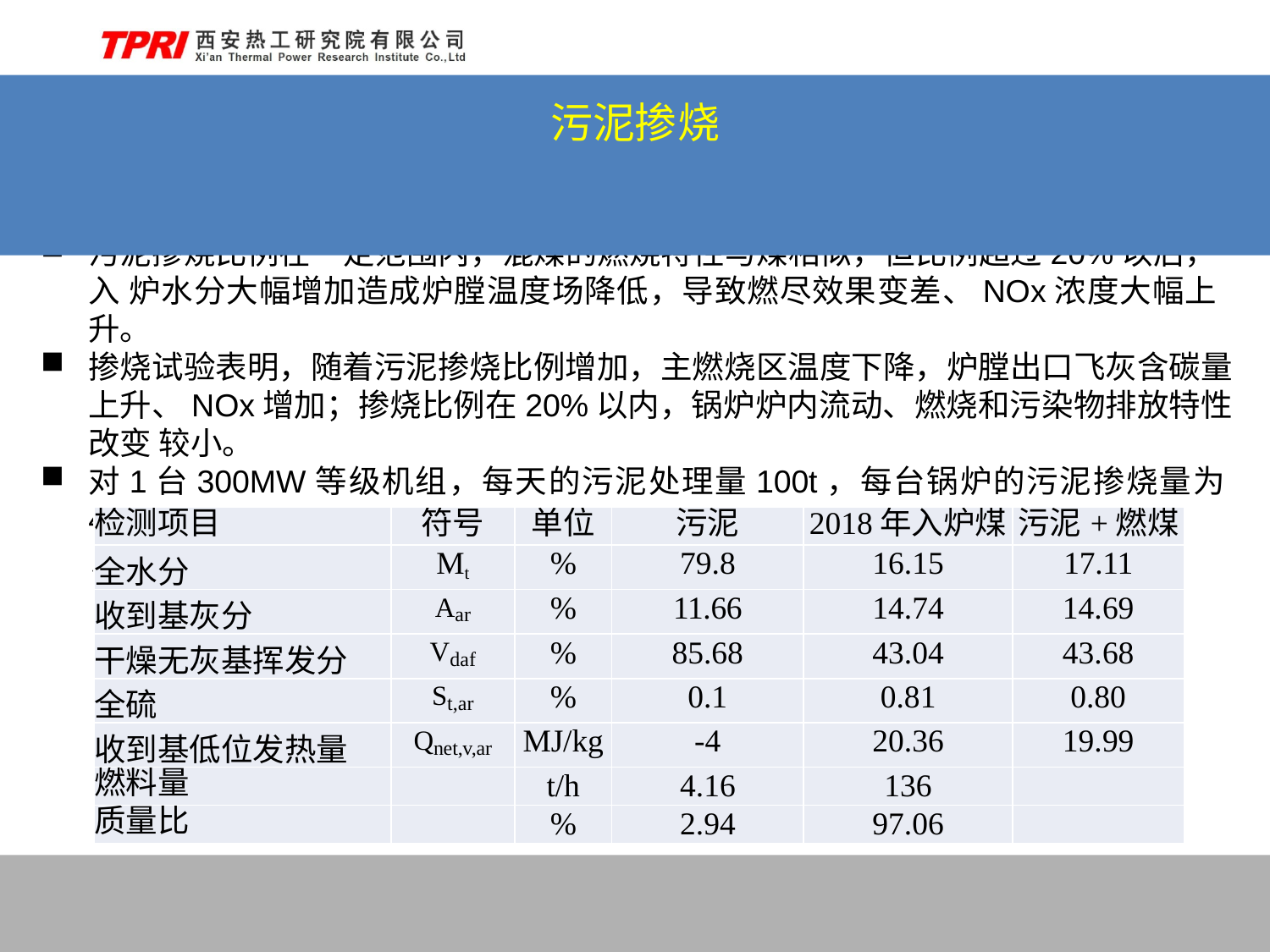

# 污泥掺烧

（1）对锅炉燃烧的影响
污泥掺烧比例在一定范围内，混煤的燃烧特性与煤相似，但比例超过20%以后，入 炉水分大幅增加造成炉膛温度场降低，导致燃尽效果变差、NOx浓度大幅上升。
掺烧试验表明，随着污泥掺烧比例增加，主燃烧区温度下降，炉膛出口飞灰含碳量 上升、NOx增加；掺烧比例在20%以内，锅炉炉内流动、燃烧和污染物排放特性改变 较小。
对1台300MW等级机组，每天的污泥处理量100t，每台锅炉的污泥掺烧量为4.16t/h
，湿污泥仅占入炉煤量的2.94%，掺混后混料的煤质指标与原煤基本无变化。
| 检测项目 | 符号 | 单位 | 污泥 | 2018年入炉煤 | 污泥+燃煤 |
| --- | --- | --- | --- | --- | --- |
| 全水分 | Mt | % | 79.8 | 16.15 | 17.11 |
| 收到基灰分 | Aar | % | 11.66 | 14.74 | 14.69 |
| 干燥无灰基挥发分 | Vdaf | % | 85.68 | 43.04 | 43.68 |
| 全硫 | St,ar | % | 0.1 | 0.81 | 0.80 |
| 收到基低位发热量 | Qnet,v,ar | MJ/kg | -4 | 20.36 | 19.99 |
| 燃料量 |  | t/h | 4.16 | 136 |  |
| 质量比 |  | % | 2.94 | 97.06 |  |